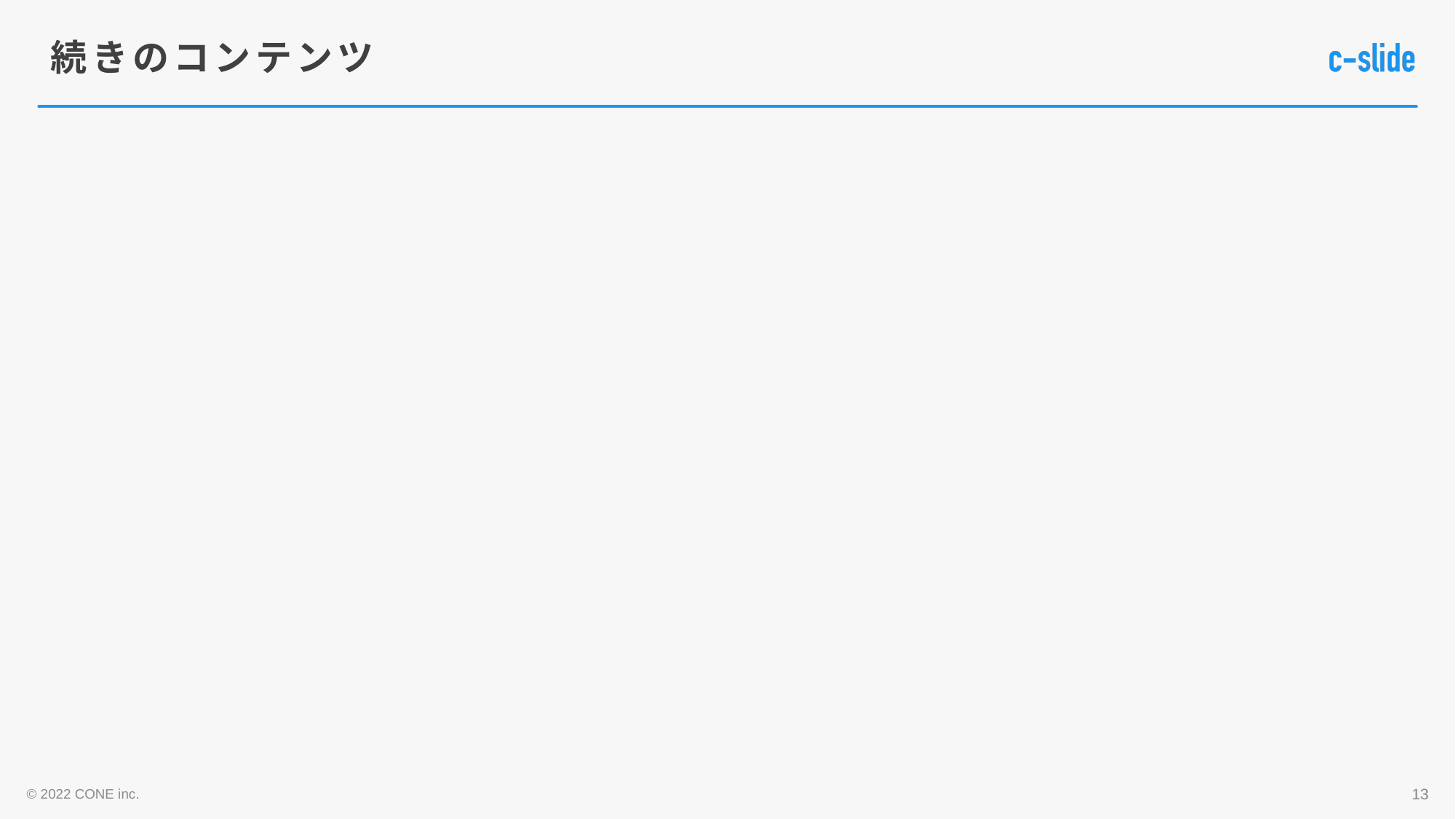

# 続きのコンテンツ
13
© 2022 CONE inc.